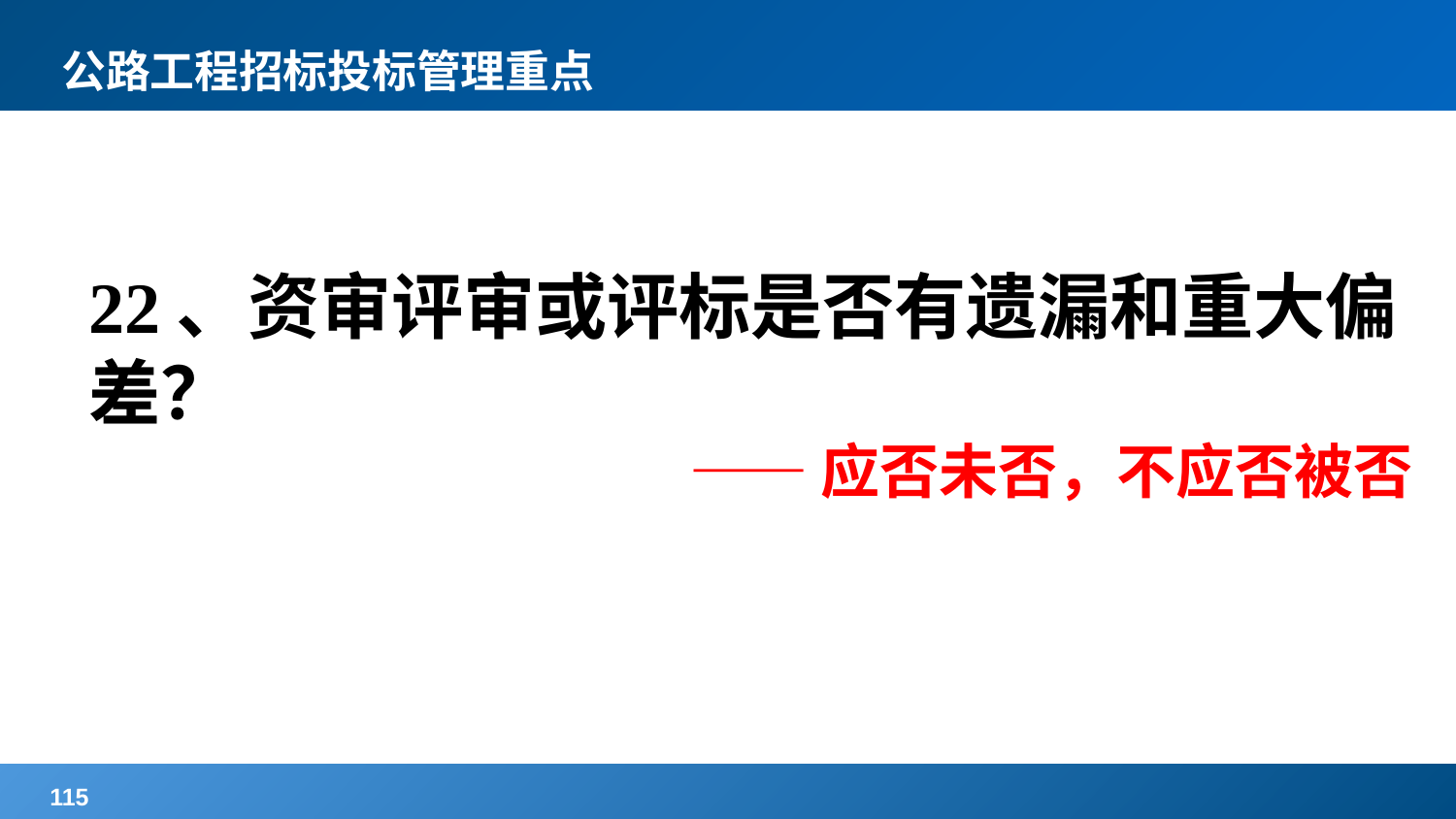

# 公路工程招标投标管理重点
22、资审评审或评标是否有遗漏和重大偏差？
——应否未否，不应否被否